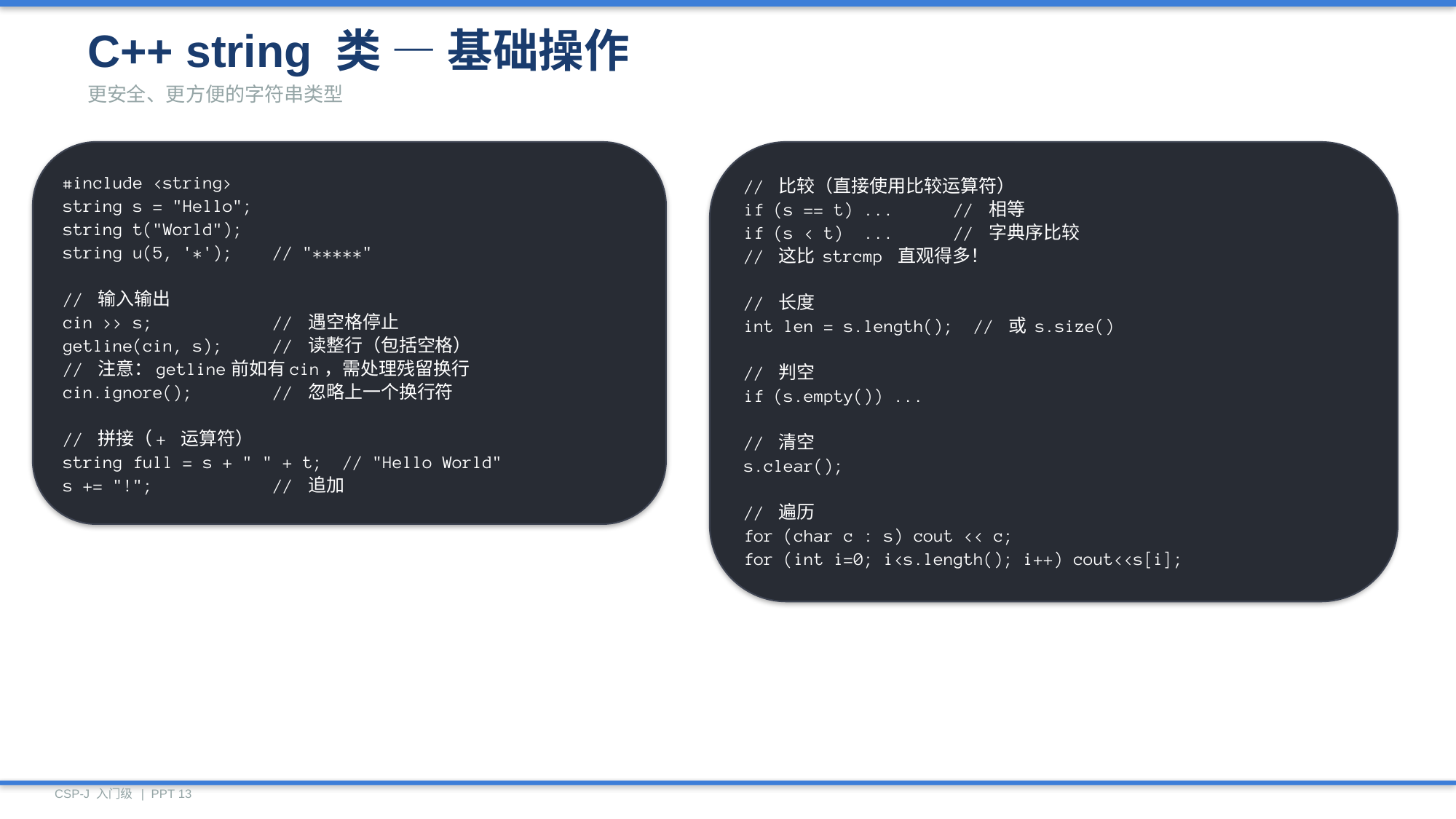

C++ string 类 — 基础操作
更安全、更方便的字符串类型
#include <string>
string s = "Hello";
string t("World");
string u(5, '*');    // "*****"

// 输入输出
cin >> s;            // 遇空格停止
getline(cin, s);     // 读整行（包括空格）
// 注意：getline前如有cin，需处理残留换行
cin.ignore();        // 忽略上一个换行符

// 拼接（+ 运算符）
string full = s + " " + t;  // "Hello World"
s += "!";            // 追加
// 比较（直接使用比较运算符）
if (s == t) ...      // 相等
if (s < t)  ...      // 字典序比较
// 这比 strcmp 直观得多！

// 长度
int len = s.length();  // 或 s.size()

// 判空
if (s.empty()) ...

// 清空
s.clear();

// 遍历
for (char c : s) cout << c;
for (int i=0; i<s.length(); i++) cout<<s[i];

CSP-J 入门级  |  PPT 13